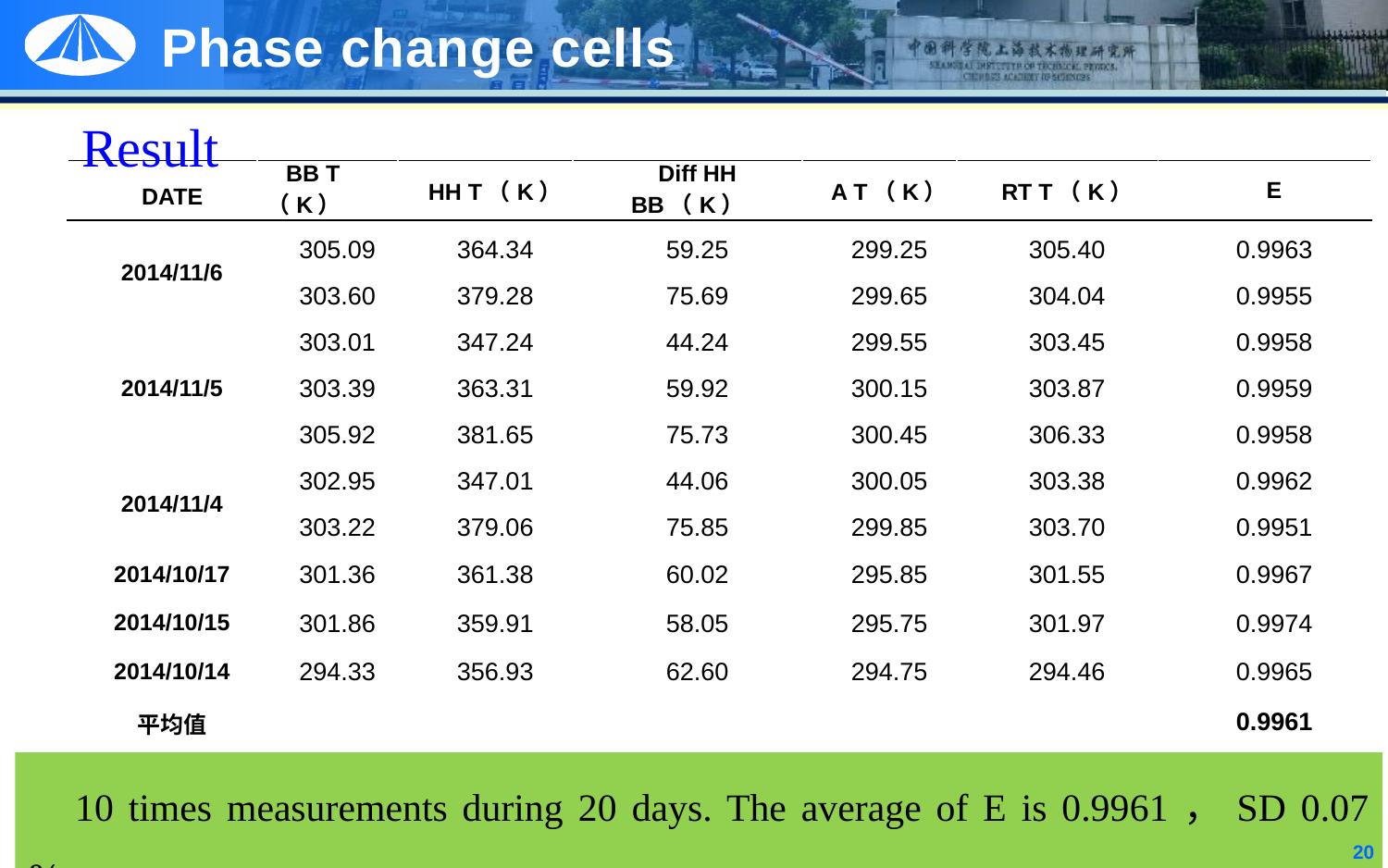

# Phase change cells
Result
| DATE | BB T（K） | HH T（K） | Diff HH BB（K） | A T（K） | RT T（K） | E |
| --- | --- | --- | --- | --- | --- | --- |
| 2014/11/6 | 305.09 | 364.34 | 59.25 | 299.25 | 305.40 | 0.9963 |
|  | 303.60 | 379.28 | 75.69 | 299.65 | 304.04 | 0.9955 |
| 2014/11/5 | 303.01 | 347.24 | 44.24 | 299.55 | 303.45 | 0.9958 |
|  | 303.39 | 363.31 | 59.92 | 300.15 | 303.87 | 0.9959 |
|  | 305.92 | 381.65 | 75.73 | 300.45 | 306.33 | 0.9958 |
| 2014/11/4 | 302.95 | 347.01 | 44.06 | 300.05 | 303.38 | 0.9962 |
|  | 303.22 | 379.06 | 75.85 | 299.85 | 303.70 | 0.9951 |
| 2014/10/17 | 301.36 | 361.38 | 60.02 | 295.85 | 301.55 | 0.9967 |
| 2014/10/15 | 301.86 | 359.91 | 58.05 | 295.75 | 301.97 | 0.9974 |
| 2014/10/14 | 294.33 | 356.93 | 62.60 | 294.75 | 294.46 | 0.9965 |
| 平均值 |  |  |  |  |  | 0.9961 |
| 标准差 |  |  |  |  |  | 0.07% |
10 times measurements during 20 days. The average of E is 0.9961，SD 0.07 %。
20